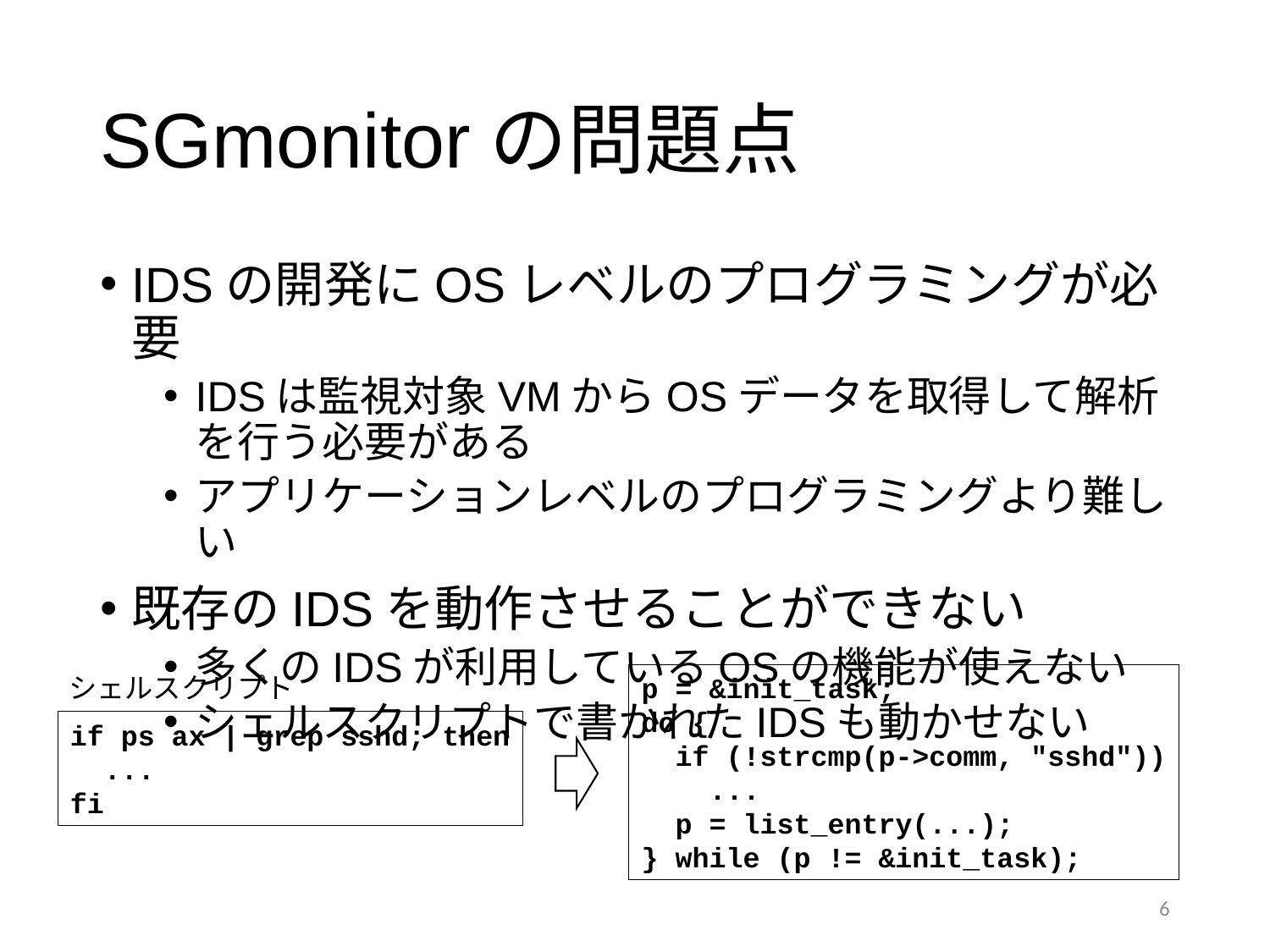

# SGmonitorの問題点
IDSの開発にOSレベルのプログラミングが必要
IDSは監視対象VMからOSデータを取得して解析を行う必要がある
アプリケーションレベルのプログラミングより難しい
既存のIDSを動作させることができない
多くのIDSが利用しているOSの機能が使えない
シェルスクリプトで書かれたIDSも動かせない
シェルスクリプト
p = &init_task;
do {
  if (!strcmp(p->comm, "sshd"))
    ...
  p = list_entry(...);
} while (p != &init_task);
if ps ax | grep sshd; then
  ...
fi

6